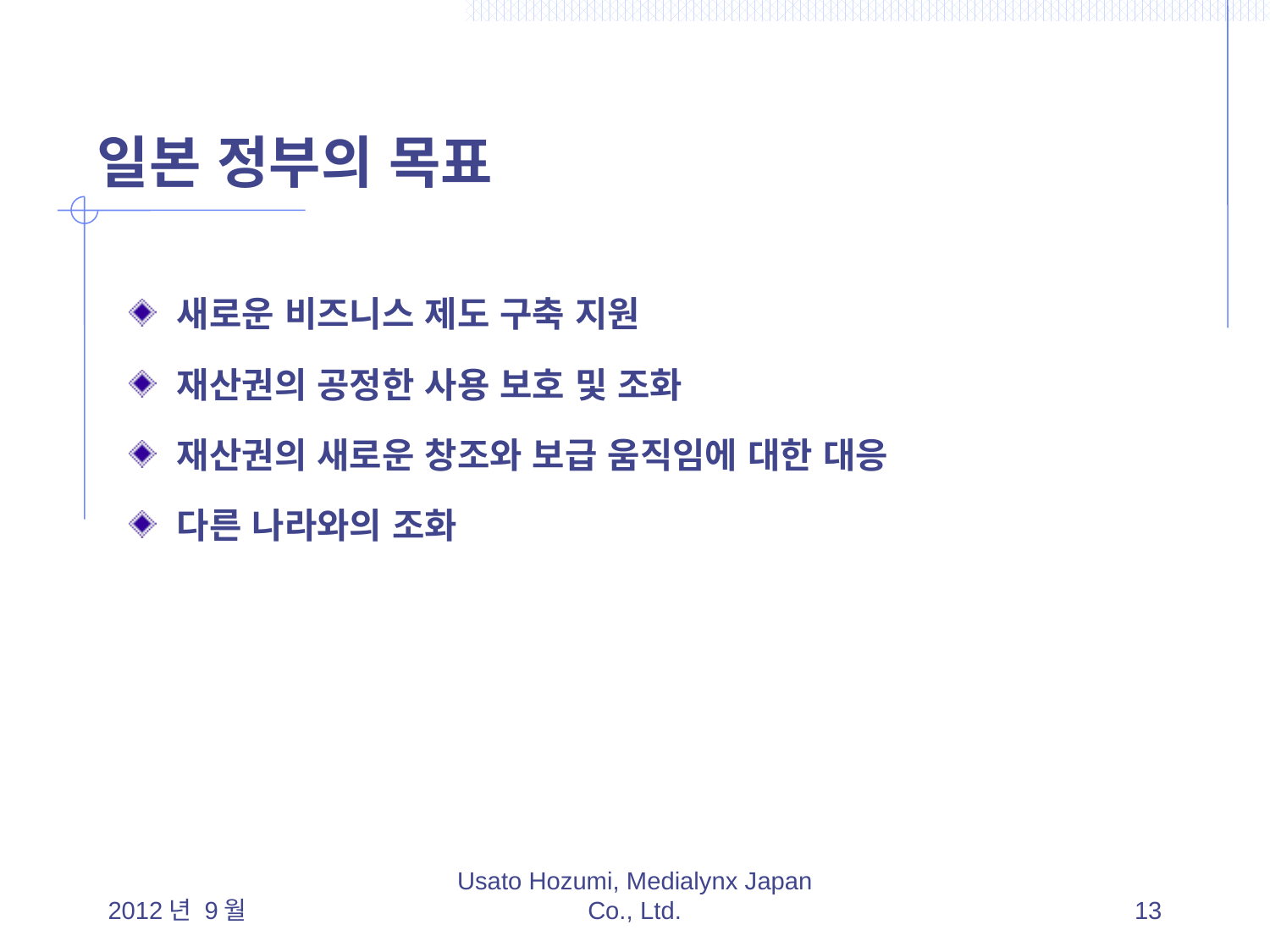

# 일본 정부의 목표
새로운 비즈니스 제도 구축 지원
재산권의 공정한 사용 보호 및 조화
재산권의 새로운 창조와 보급 움직임에 대한 대응
다른 나라와의 조화
2012년 9월
Usato Hozumi, Medialynx Japan Co., Ltd.
13